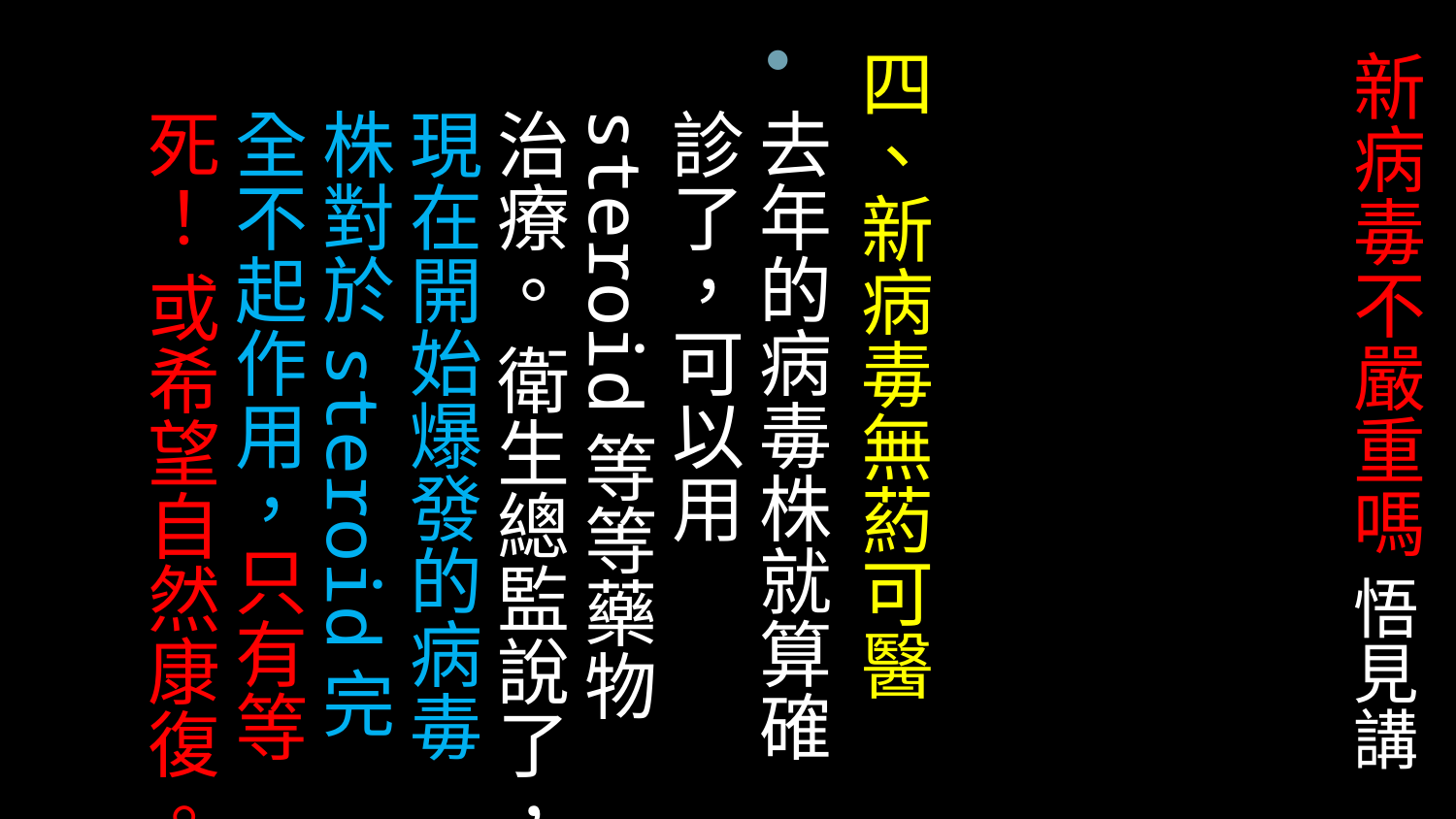

四、新病毒無葯可醫
去年的病毒株就算確診了，可以用steroid等等藥物治療。 衛生總監說了，現在開始爆發的病毒株對於steroid完全不起作用，只有等死！ 或希望自然康復。

# 新病毒不嚴重嗎 悟見講